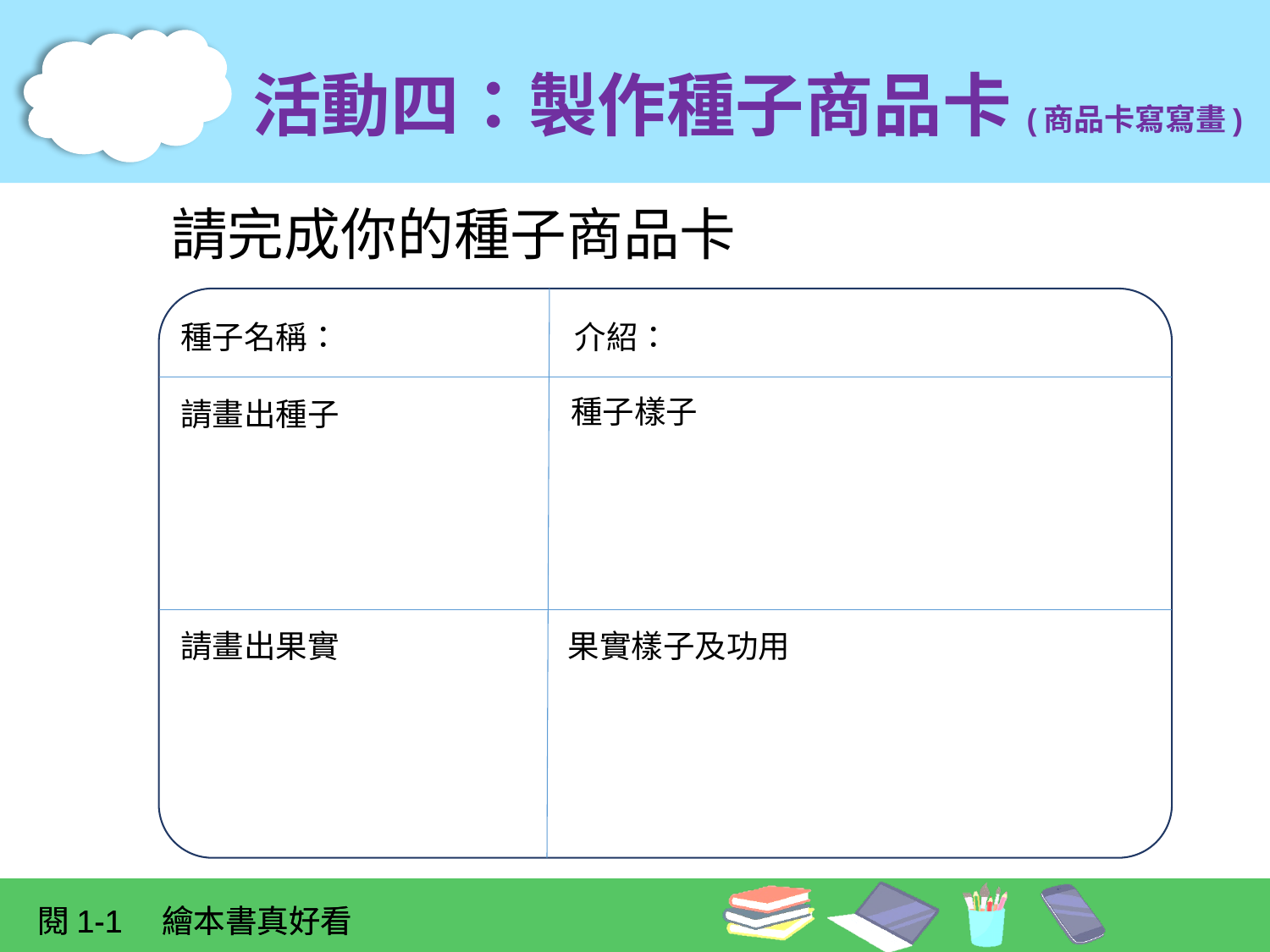

活動四：製作種子商品卡(商品卡寫寫畫)
請完成你的種子商品卡

種子名稱：
介紹：
種子樣子
請畫出種子
請畫出果實
果實樣子及功用